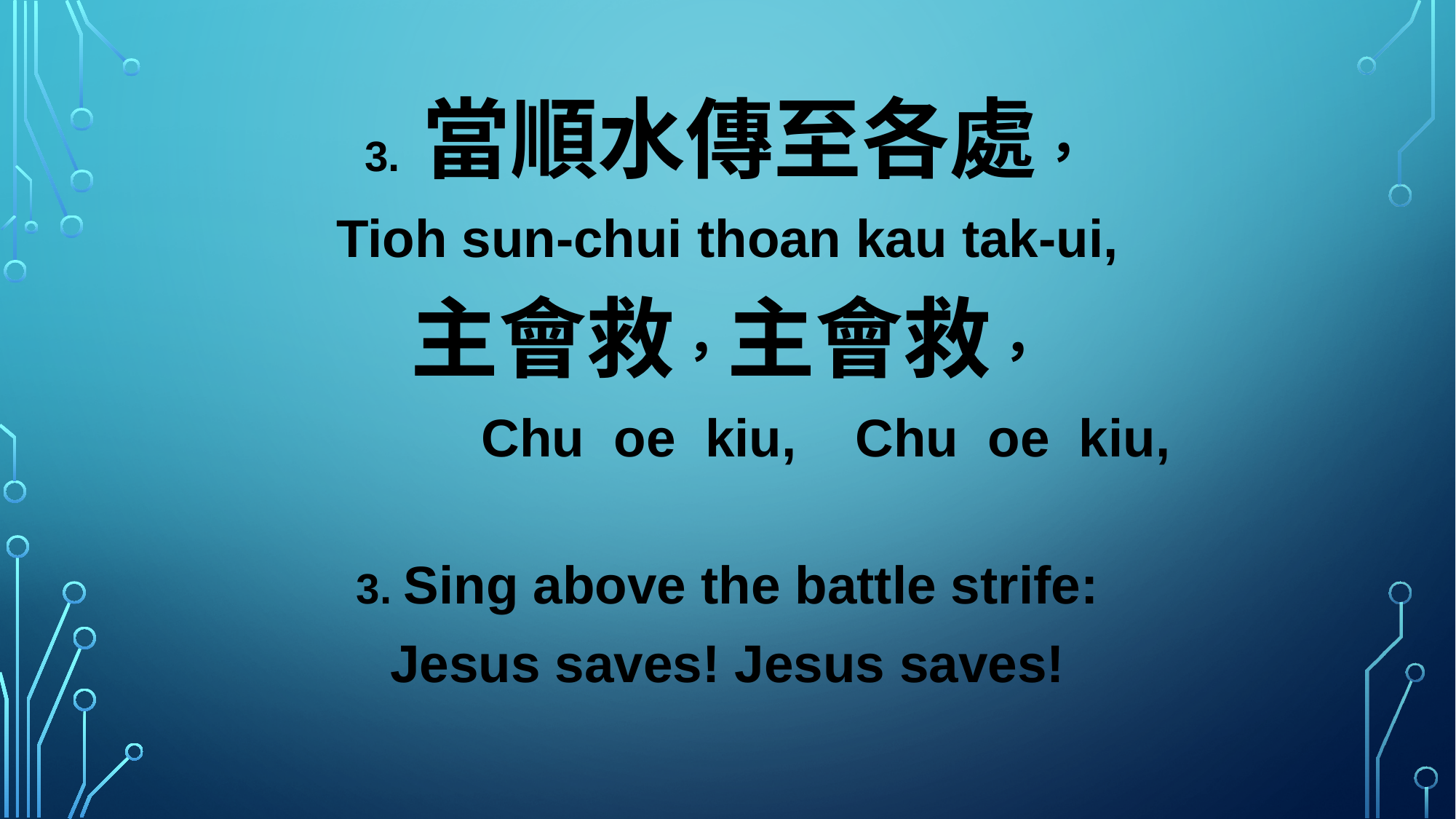

3. 當順水傳至各處，
Tioh sun-chui thoan kau tak-ui,
主會救，主會救，
                   Chu  oe  kiu,    Chu  oe  kiu,

3. Sing above the battle strife:
Jesus saves! Jesus saves!